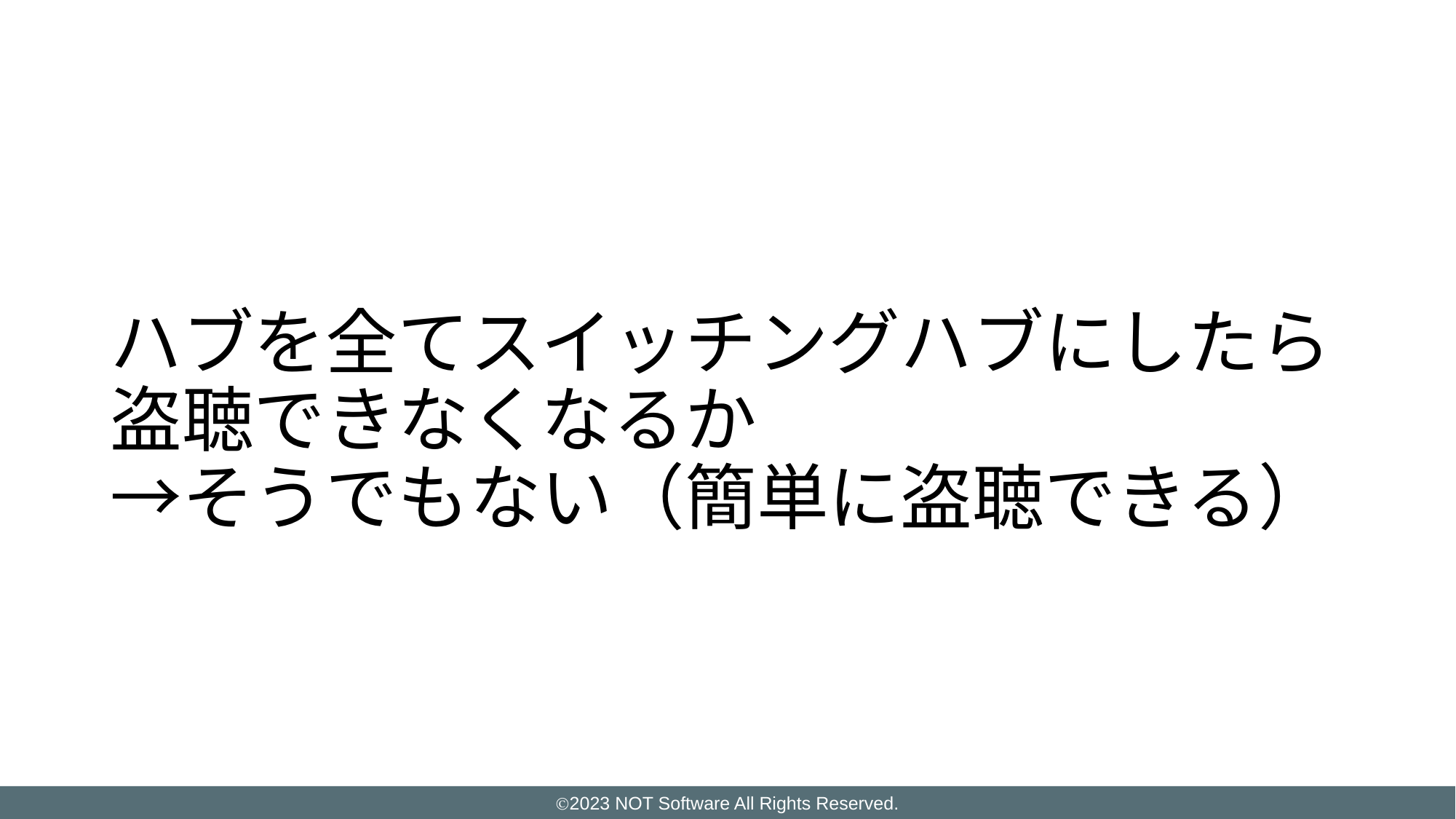

# ハブを全てスイッチングハブにしたら 盗聴できなくなるか →そうでもない（簡単に盗聴できる）